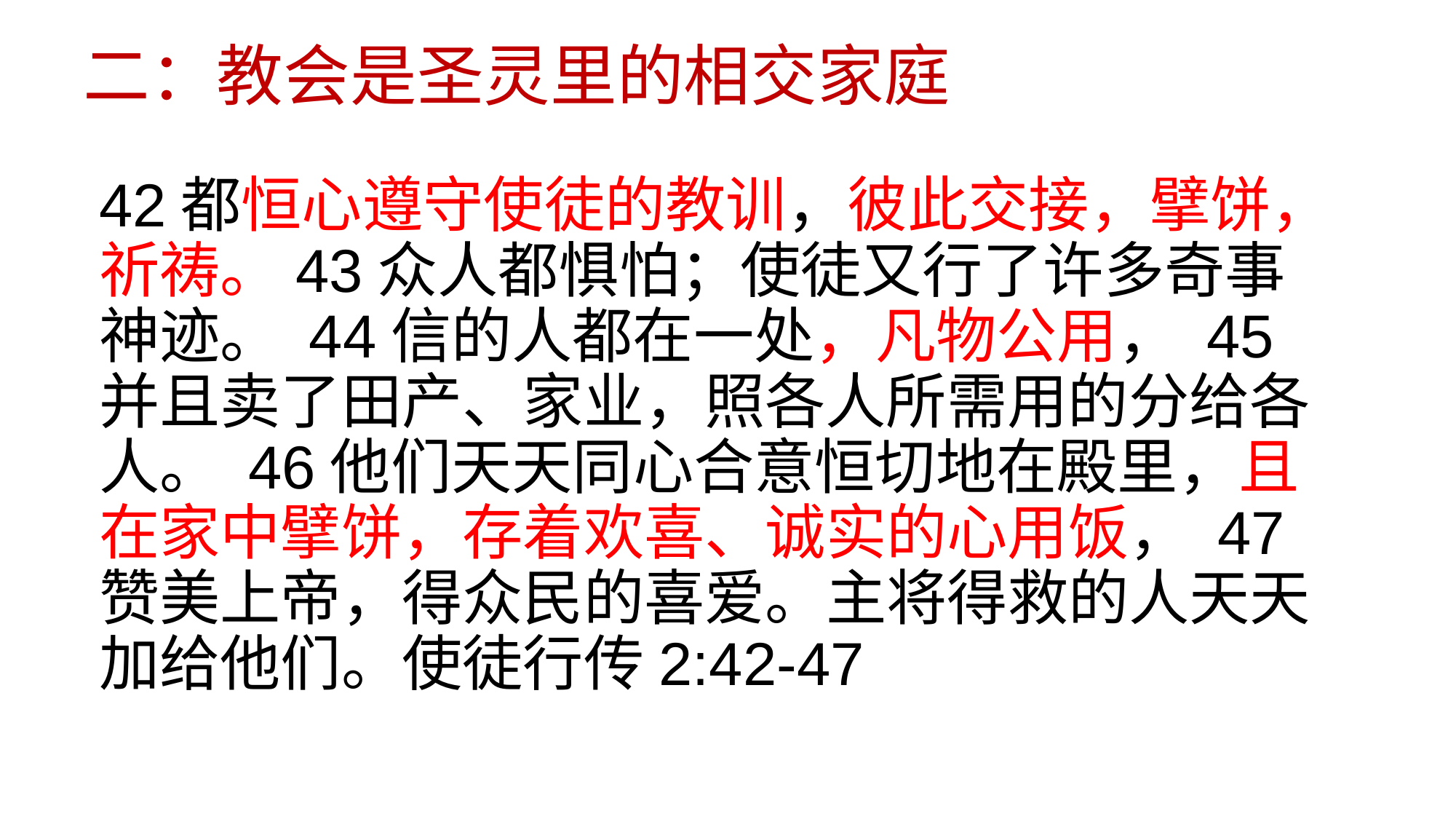

# 二：教会是圣灵里的相交家庭
42都恒心遵守使徒的教训，彼此交接，擘饼，祈祷。43众人都惧怕；使徒又行了许多奇事神迹。 44信的人都在一处，凡物公用， 45并且卖了田产、家业，照各人所需用的分给各人。 46他们天天同心合意恒切地在殿里，且在家中擘饼，存着欢喜、诚实的心用饭， 47赞美上帝，得众民的喜爱。主将得救的人天天加给他们。使徒行传2:42-47